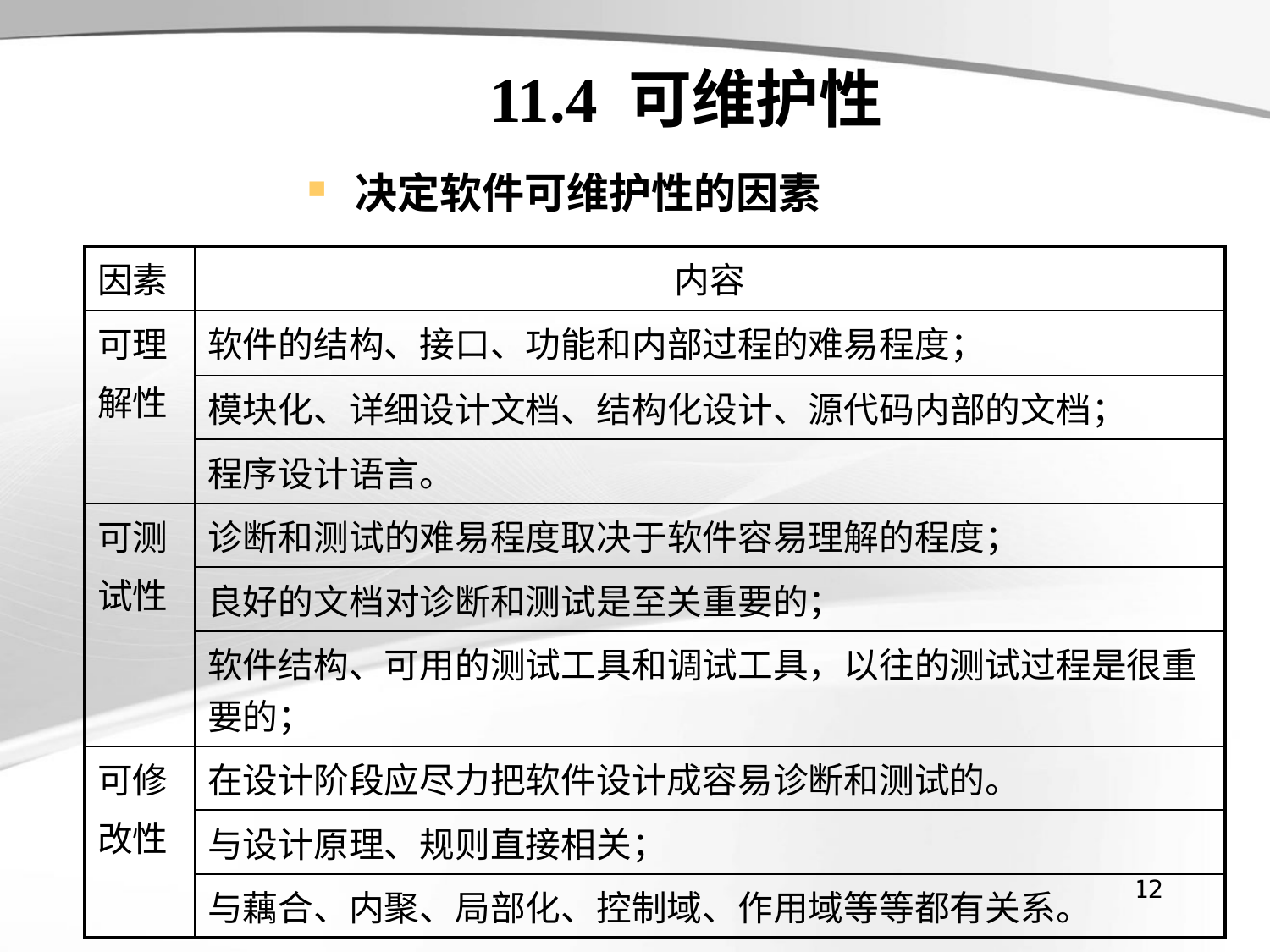

# 11.4 可维护性
决定软件可维护性的因素
| 因素 | 内容 |
| --- | --- |
| 可理 解性 | 软件的结构、接口、功能和内部过程的难易程度； |
|  | 模块化、详细设计文档、结构化设计、源代码内部的文档； |
|  | 程序设计语言。 |
| 可测 试性 | 诊断和测试的难易程度取决于软件容易理解的程度； |
|  | 良好的文档对诊断和测试是至关重要的； |
|  | 软件结构、可用的测试工具和调试工具，以往的测试过程是很重要的； |
| 可修 改性 | 在设计阶段应尽力把软件设计成容易诊断和测试的。 |
|  | 与设计原理、规则直接相关； |
|  | 与藕合、内聚、局部化、控制域、作用域等等都有关系。 |
12